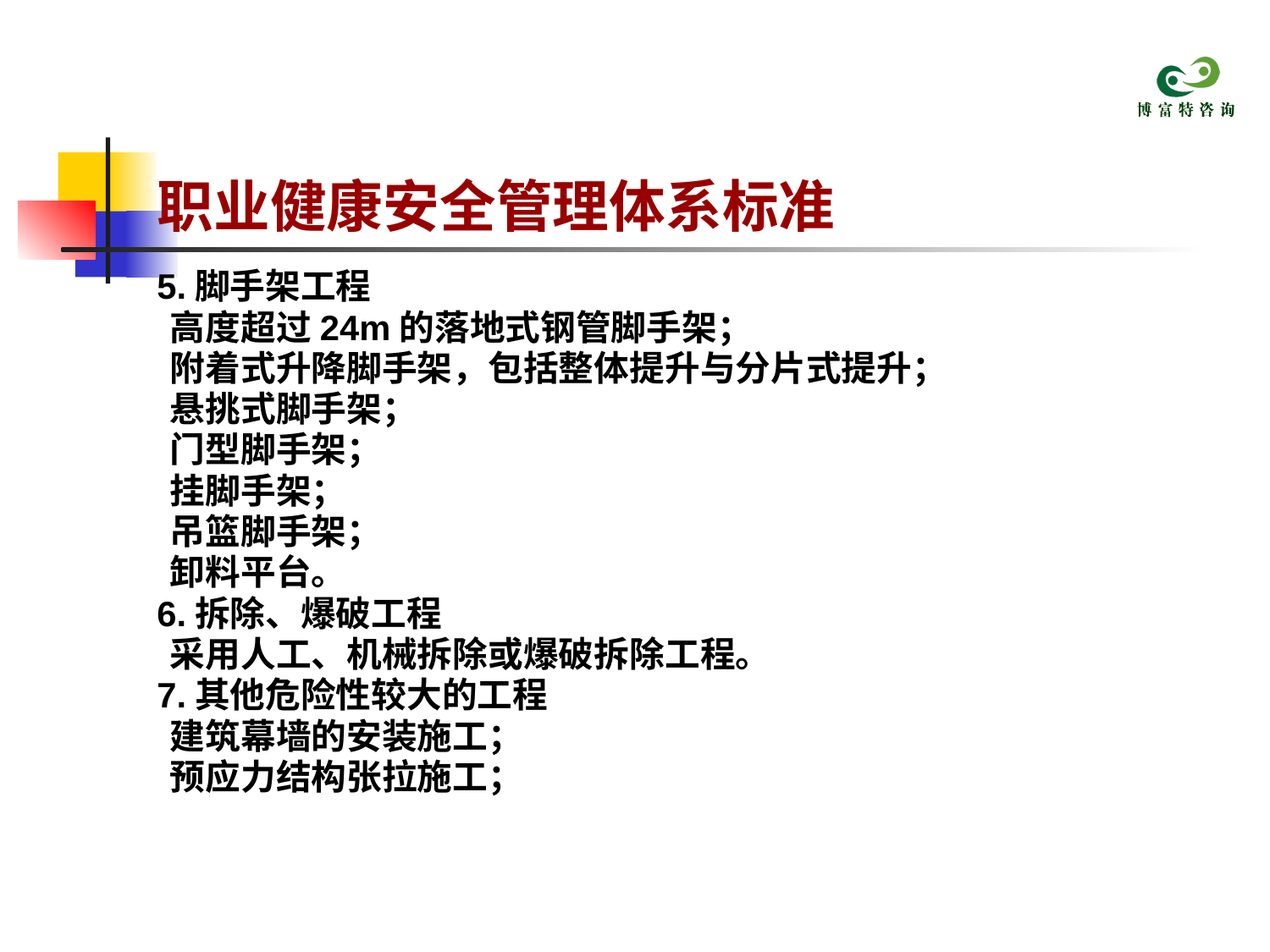

# 职业健康安全管理体系标准
  5.脚手架工程
   高度超过24m的落地式钢管脚手架；
   附着式升降脚手架，包括整体提升与分片式提升；
   悬挑式脚手架；
   门型脚手架；
   挂脚手架；
   吊篮脚手架；
   卸料平台。
  6.拆除、爆破工程
   采用人工、机械拆除或爆破拆除工程。
  7.其他危险性较大的工程
   建筑幕墙的安装施工；
   预应力结构张拉施工；
111